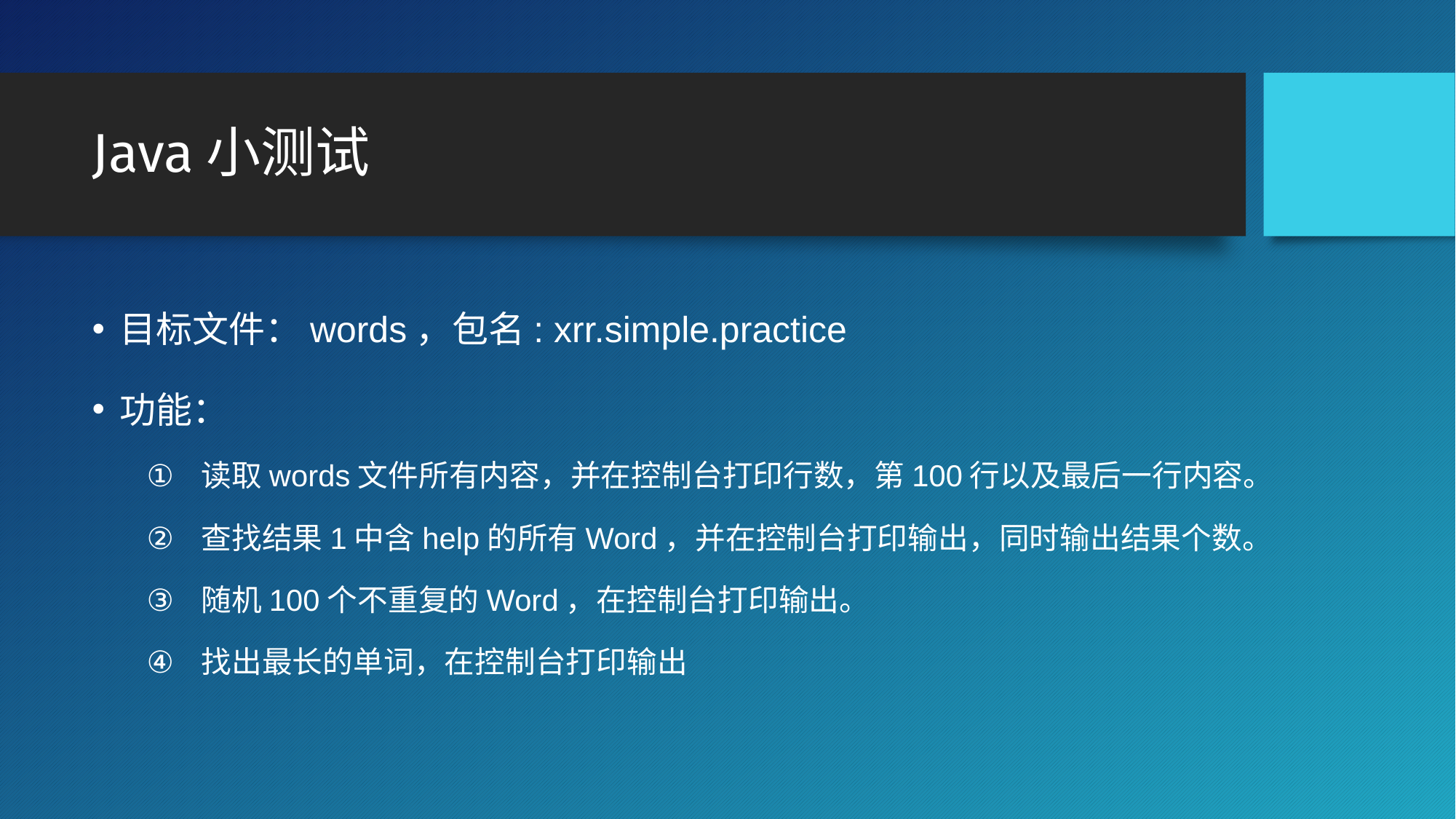

# Java小测试
目标文件：words，包名: xrr.simple.practice
功能：
读取words文件所有内容，并在控制台打印行数，第100行以及最后一行内容。
查找结果1中含help的所有Word，并在控制台打印输出，同时输出结果个数。
随机100个不重复的Word，在控制台打印输出。
找出最长的单词，在控制台打印输出